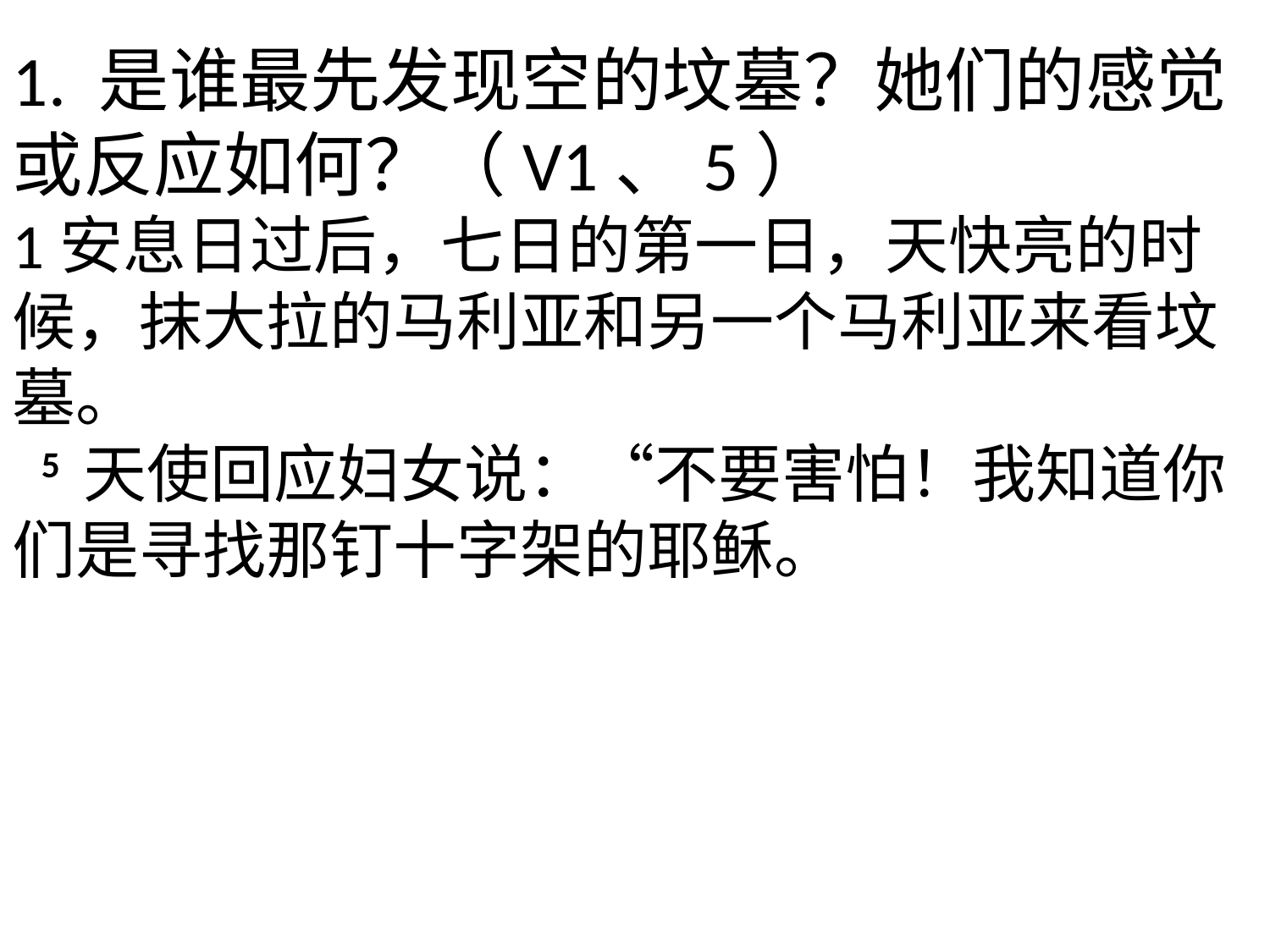

1. 是谁最先发现空的坟墓？她们的感觉或反应如何？（V1、5）
1安息日过后，七日的第一日，天快亮的时候，抹大拉的马利亚和另一个马利亚来看坟墓。
  5 天使回应妇女说：“不要害怕！我知道你们是寻找那钉十字架的耶稣。